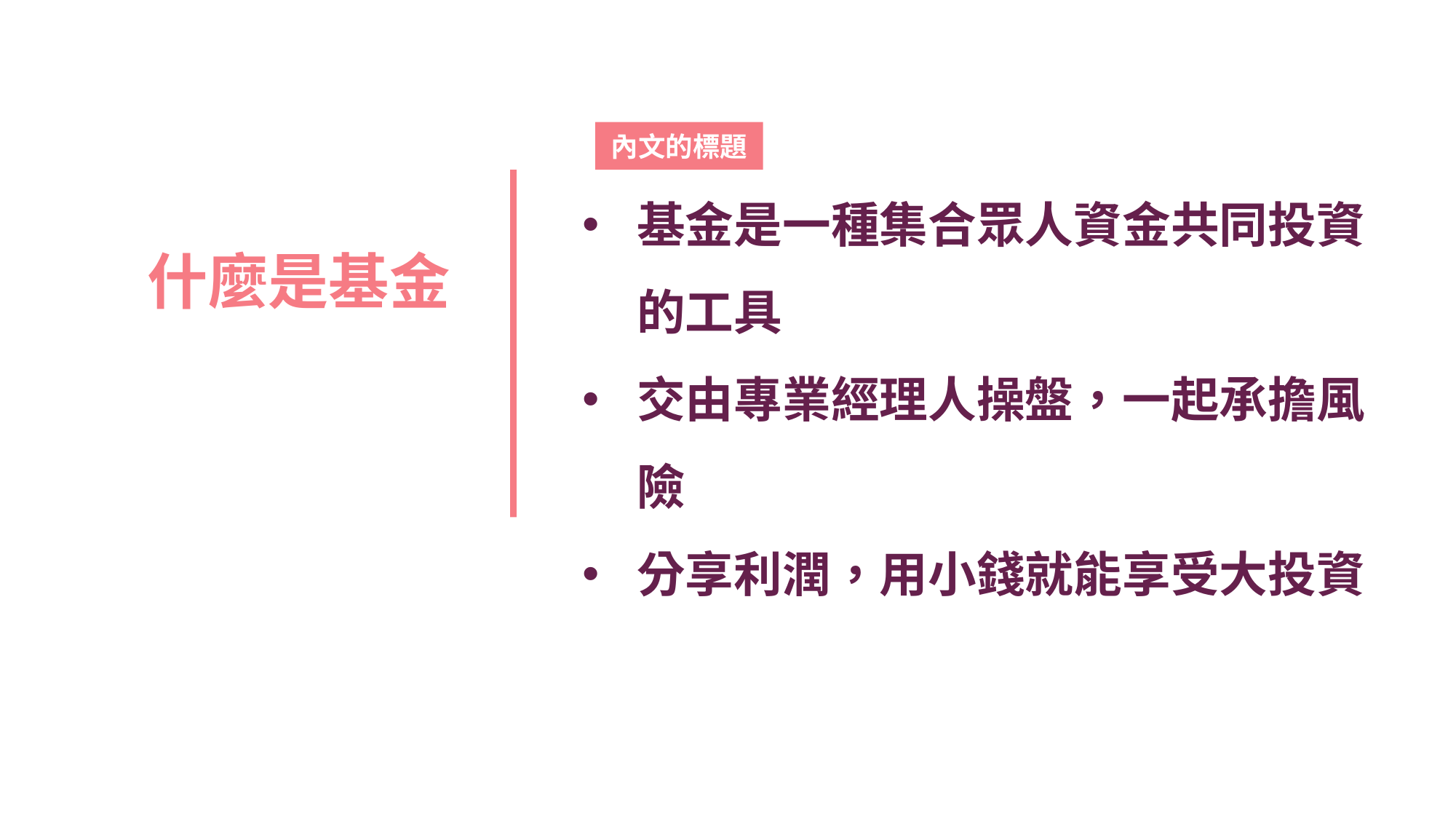

內文的標題
基金是一種集合眾人資金共同投資的工具
交由專業經理人操盤，一起承擔風險
分享利潤，用小錢就能享受大投資

什麼是基金